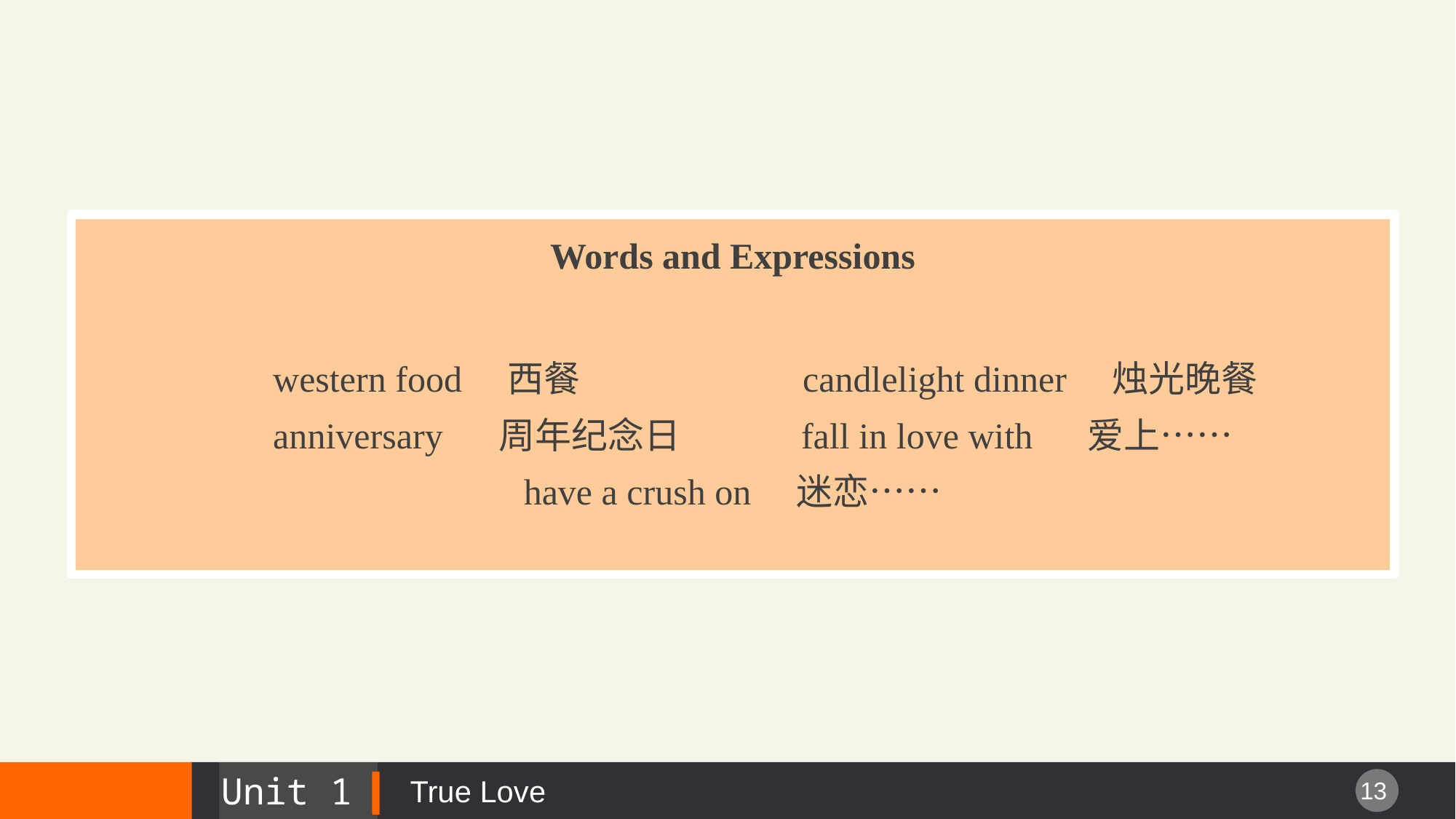

Words and Expressions

                     western food    西餐                                candlelight dinner    烛光晚餐
                     anniversary       周年纪念日              fall in love with     爱上……
have a crush on    迷恋……